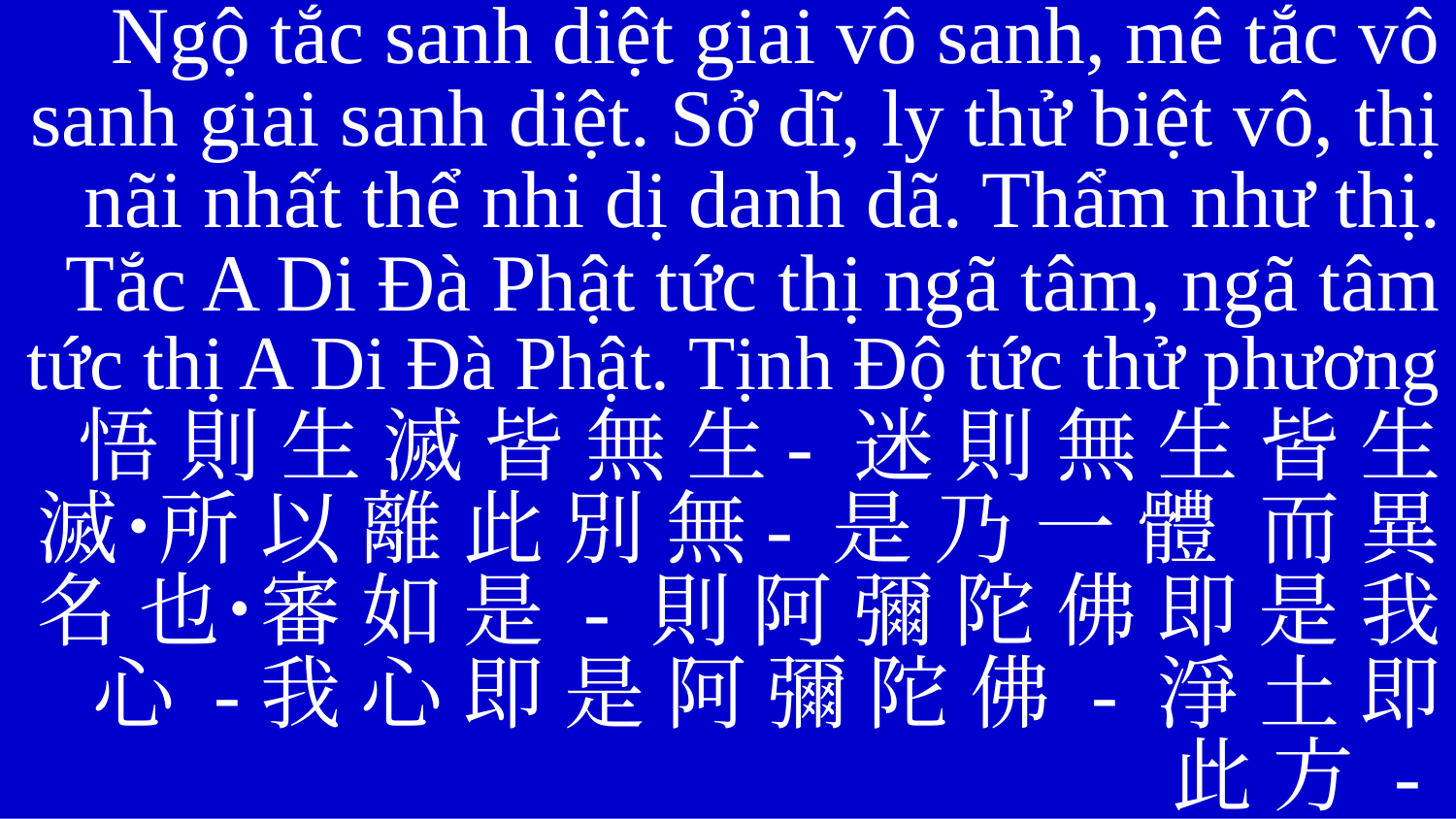

Ngộ tắc sanh diệt giai vô sanh, mê tắc vô sanh giai sanh diệt. Sở dĩ, ly thử biệt vô, thị nãi nhất thể nhi dị danh dã. Thẩm như thị. Tắc A Di Đà Phật tức thị ngã tâm, ngã tâm tức thị A Di Đà Phật. Tịnh Độ tức thử phương
悟 則 生 滅 皆 無 生- 迷 則 無 生 皆 生 滅˙所 以 離 此 別 無- 是 乃 一 體  而 異 名 也˙審 如 是 - 則 阿 彌 陀 佛 即 是 我 心 -我 心 即 是 阿 彌 陀 佛 - 淨 土 即 此 方 -